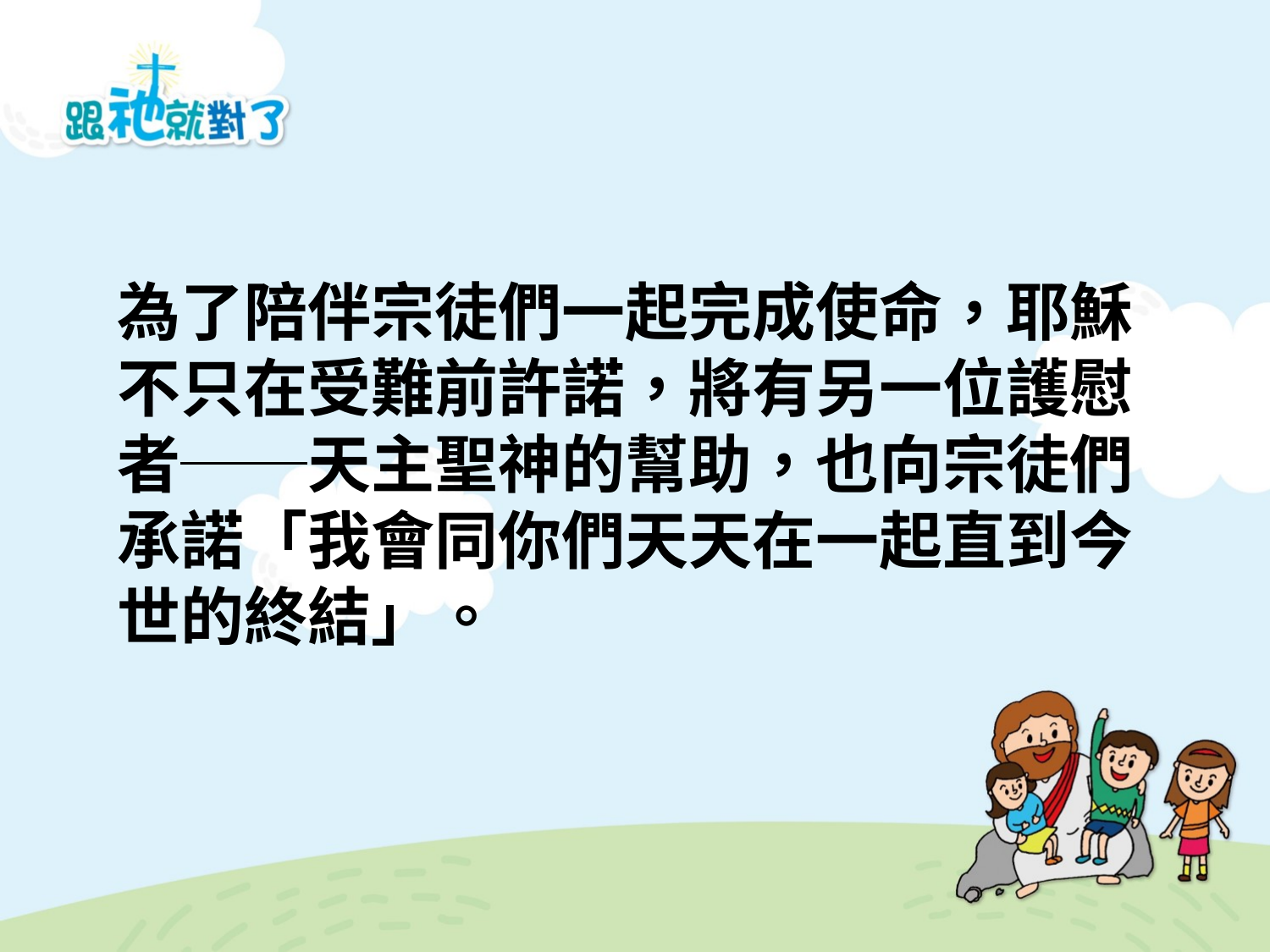

為了陪伴宗徒們一起完成使命，耶穌不只在受難前許諾，將有另一位護慰者──天主聖神的幫助，也向宗徒們承諾「我會同你們天天在一起直到今世的終結」。